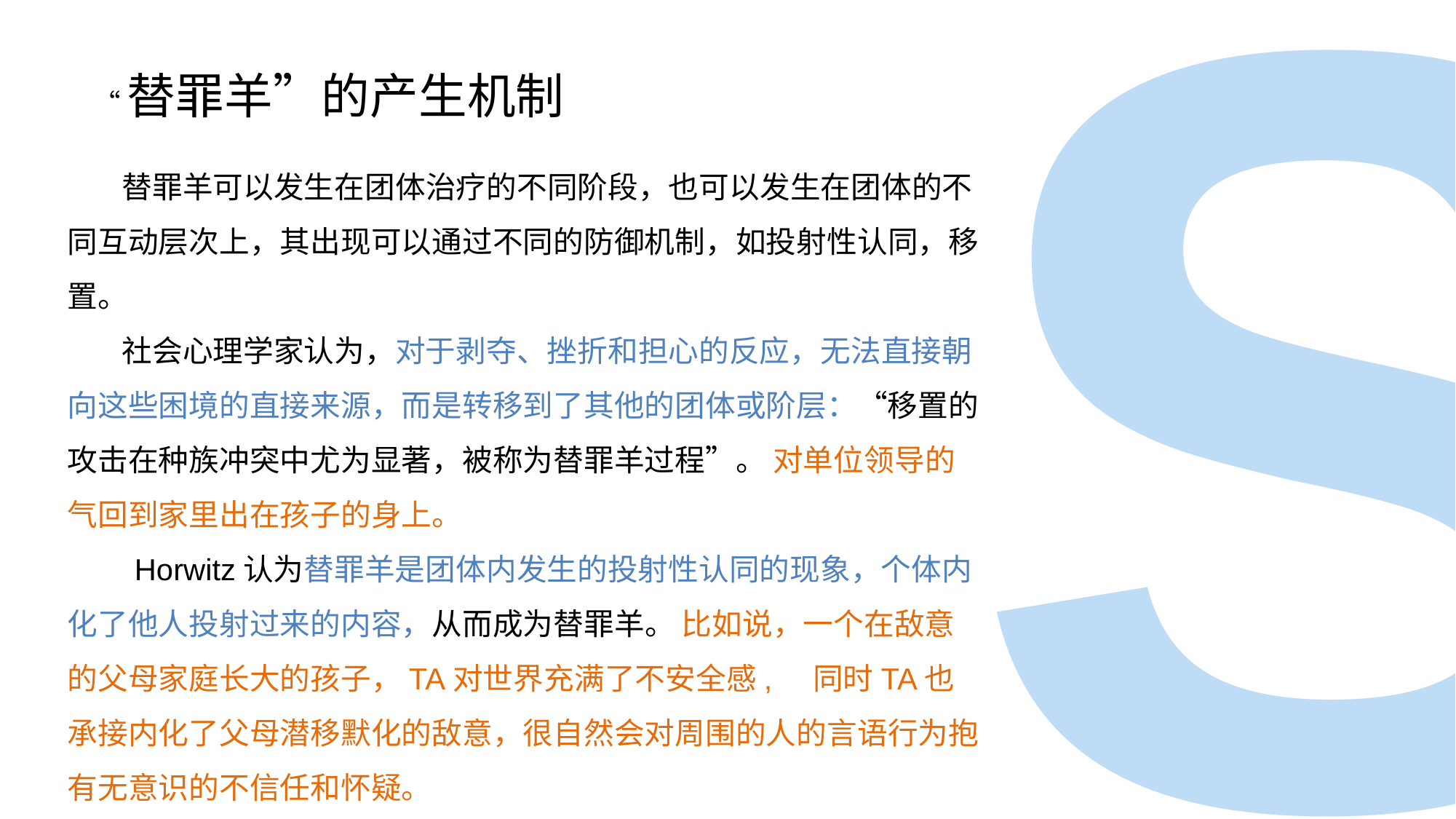

S
“替罪羊”的产生机制
       替罪羊可以发生在团体治疗的不同阶段，也可以发生在团体的不同互动层次上，其出现可以通过不同的防御机制，如投射性认同，移置。
       社会心理学家认为，对于剥夺、挫折和担心的反应，无法直接朝向这些困境的直接来源，而是转移到了其他的团体或阶层：“移置的攻击在种族冲突中尤为显著，被称为替罪羊过程”。 对单位领导的气回到家里出在孩子的身上。
        Horwitz认为替罪羊是团体内发生的投射性认同的现象，个体内化了他人投射过来的内容，从而成为替罪羊。 比如说，一个在敌意的父母家庭长大的孩子，TA对世界充满了不安全感,    同时TA也承接内化了父母潜移默化的敌意，很自然会对周围的人的言语行为抱有无意识的不信任和怀疑。